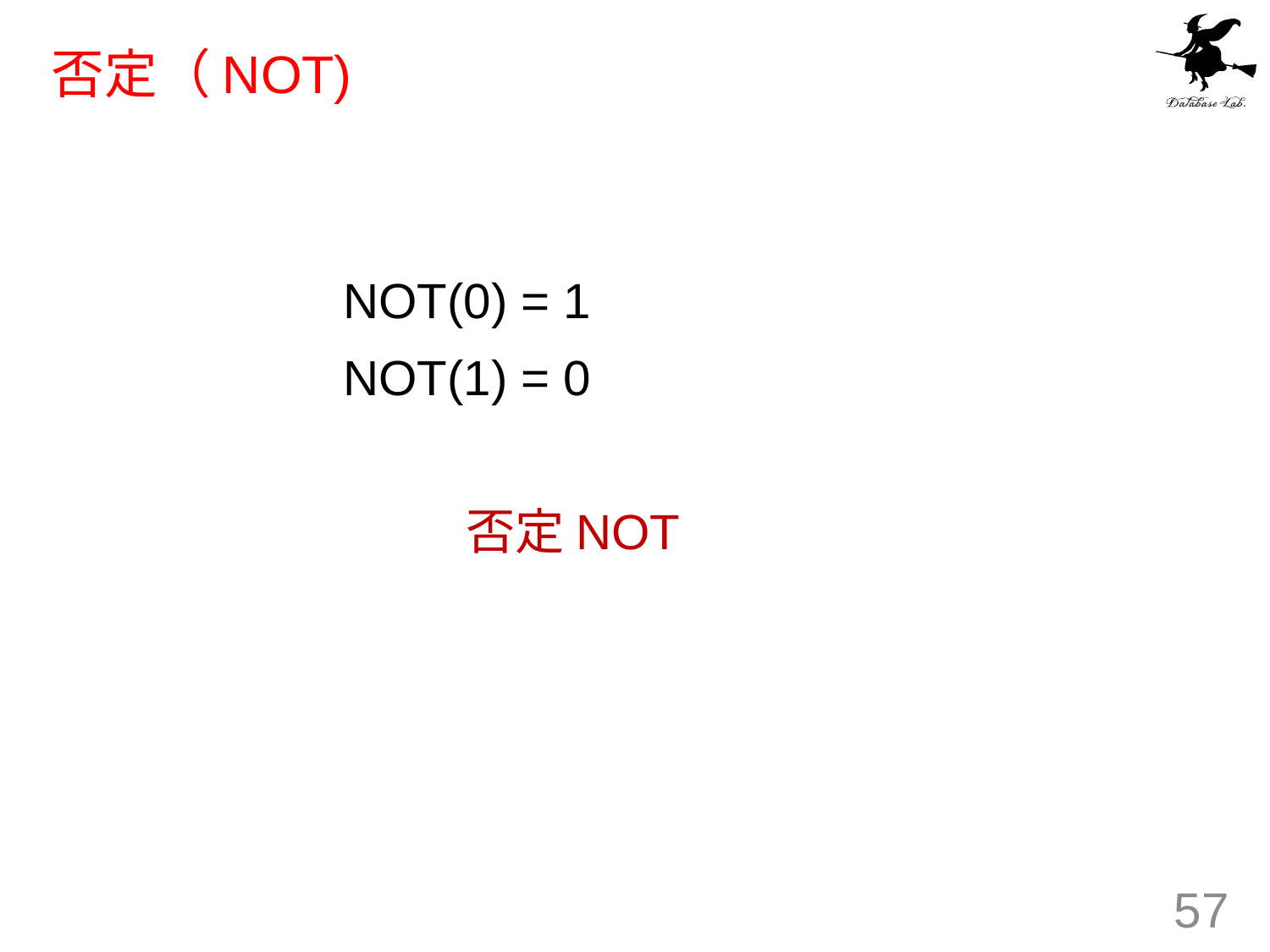

# 否定（NOT)
NOT(0) = 1
NOT(1) = 0
否定NOT
57